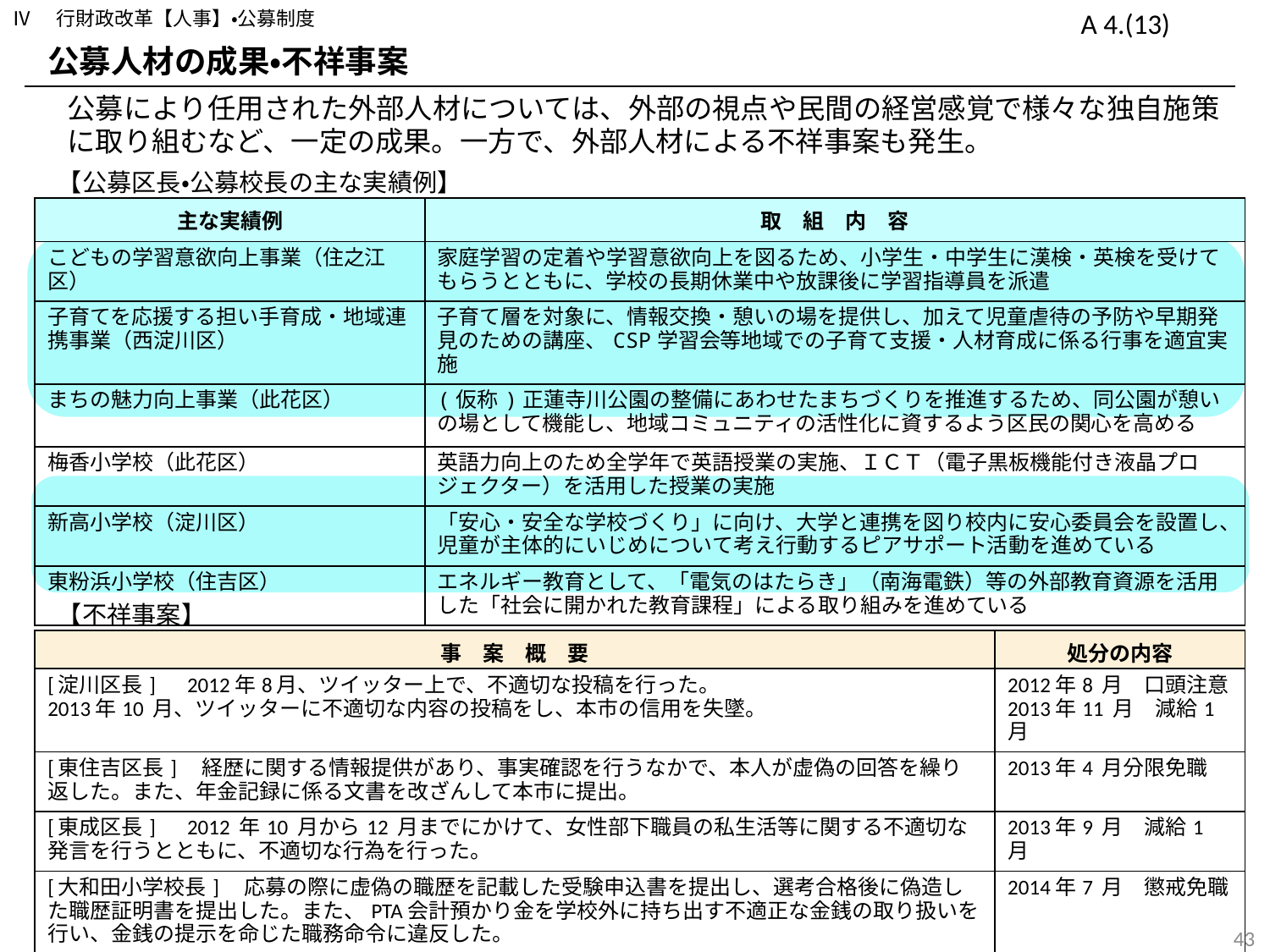

Ⅳ　行財政改革【人事】・公募制度
A 4.(13)
公募人材の成果・不祥事案
公募により任用された外部人材については、外部の視点や民間の経営感覚で様々な独自施策に取り組むなど、一定の成果。一方で、外部人材による不祥事案も発生。
【公募区長・公募校長の主な実績例】
| 主な実績例 | 取　組　内　容 |
| --- | --- |
| こどもの学習意欲向上事業（住之江区） | 家庭学習の定着や学習意欲向上を図るため、小学生・中学生に漢検・英検を受けてもらうとともに、学校の長期休業中や放課後に学習指導員を派遣 |
| 子育てを応援する担い手育成・地域連携事業（西淀川区） | 子育て層を対象に、情報交換・憩いの場を提供し、加えて児童虐待の予防や早期発見のための講座、CSP学習会等地域での子育て支援・人材育成に係る行事を適宜実施 |
| まちの魅力向上事業（此花区） | (仮称)正蓮寺川公園の整備にあわせたまちづくりを推進するため、同公園が憩いの場として機能し、地域コミュニティの活性化に資するよう区民の関心を高める |
| 梅香小学校（此花区） | 英語力向上のため全学年で英語授業の実施、ＩＣＴ（電子黒板機能付き液晶プロジェクター）を活用した授業の実施 |
| 新高小学校（淀川区） | 「安心・安全な学校づくり」に向け、大学と連携を図り校内に安心委員会を設置し、児童が主体的にいじめについて考え行動するピアサポート活動を進めている |
| 東粉浜小学校（住吉区） | エネルギー教育として、「電気のはたらき」（南海電鉄）等の外部教育資源を活用した「社会に開かれた教育課程」による取り組みを進めている |

【不祥事案】
| 事　案　概　要 | 処分の内容 |
| --- | --- |
| [淀川区長]　2012年8月、ツイッター上で、不適切な投稿を行った。　 2013年10 月、ツイッターに不適切な内容の投稿をし、本市の信用を失墜。 | 2012年8 月　口頭注意 2013年11 月　減給1月 |
| [東住吉区長]　経歴に関する情報提供があり、事実確認を行うなかで、本人が虚偽の回答を繰り返した。また、年金記録に係る文書を改ざんして本市に提出。 | 2013年4 月分限免職 |
| [東成区長]　2012 年10 月から12 月までにかけて、女性部下職員の私生活等に関する不適切な発言を行うとともに、不適切な行為を行った。 | 2013年9 月　減給1 月 |
| [大和田小学校長]　応募の際に虚偽の職歴を記載した受験申込書を提出し、選考合格後に偽造した職歴証明書を提出した。また、PTA会計預かり金を学校外に持ち出す不適正な金銭の取り扱いを行い、金銭の提示を命じた職務命令に違反した。 | 2014年7 月　懲戒免職 |
43